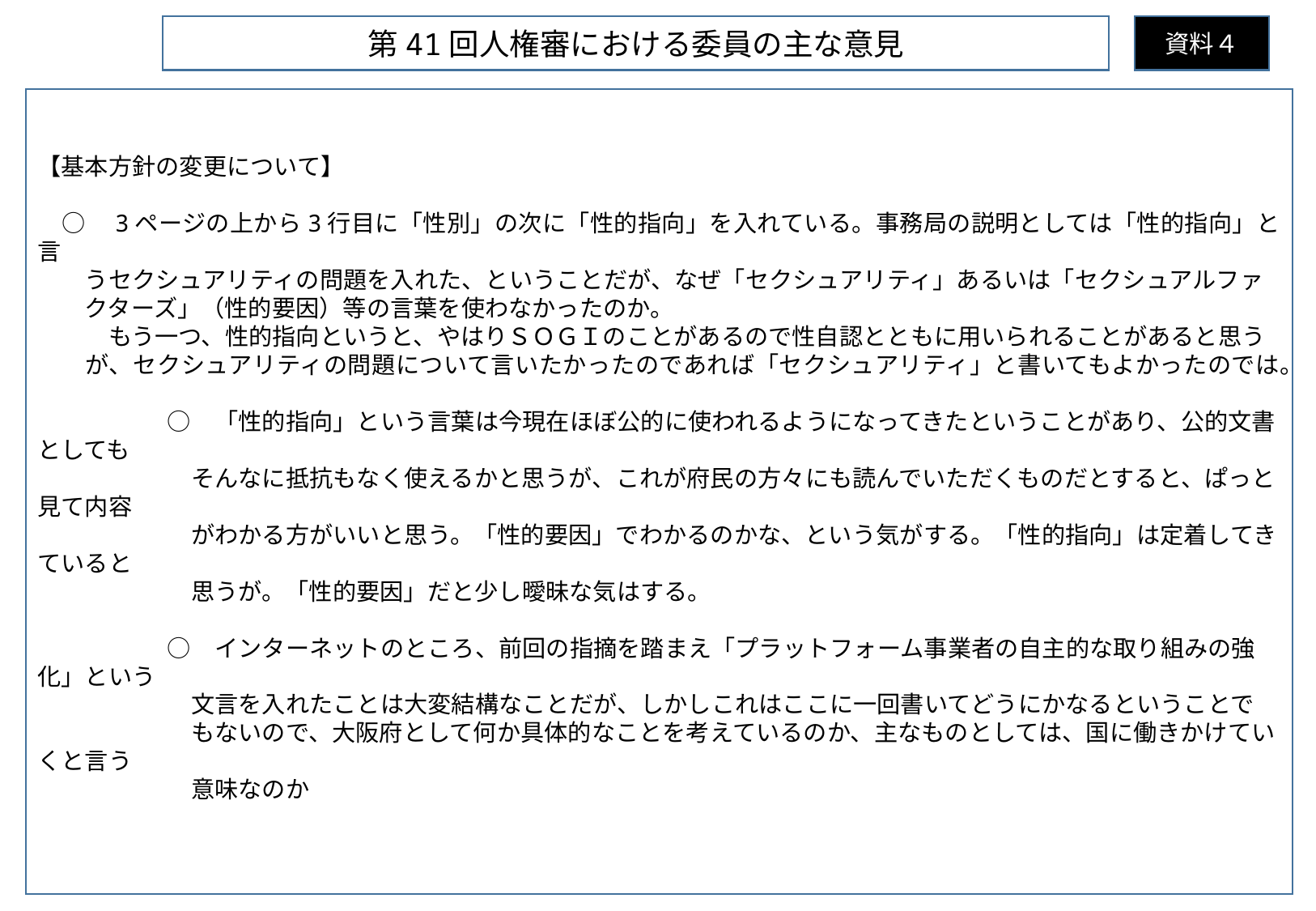

第41回人権審における委員の主な意見
資料４
【基本方針の変更について】

　○　3ページの上から3行目に「性別」の次に「性的指向」を入れている。事務局の説明としては「性的指向」と言
　　うセクシュアリティの問題を入れた、ということだが、なぜ「セクシュアリティ」あるいは「セクシュアルファ
　　クターズ」（性的要因）等の言葉を使わなかったのか。
　　　もう一つ、性的指向というと、やはりＳＯＧＩのことがあるので性自認とともに用いられることがあると思う
　　が、セクシュアリティの問題について言いたかったのであれば「セクシュアリティ」と書いてもよかったのでは。

　○　「性的指向」という言葉は今現在ほぼ公的に使われるようになってきたということがあり、公的文書としても
　　そんなに抵抗もなく使えるかと思うが、これが府民の方々にも読んでいただくものだとすると、ぱっと見て内容
　　がわかる方がいいと思う。「性的要因」でわかるのかな、という気がする。「性的指向」は定着してきていると
　　思うが。「性的要因」だと少し曖昧な気はする。

　○　インターネットのところ、前回の指摘を踏まえ「プラットフォーム事業者の自主的な取り組みの強化」という
　　文言を入れたことは大変結構なことだが、しかしこれはここに一回書いてどうにかなるということで
　　もないので、大阪府として何か具体的なことを考えているのか、主なものとしては、国に働きかけていくと言う
　　意味なのか